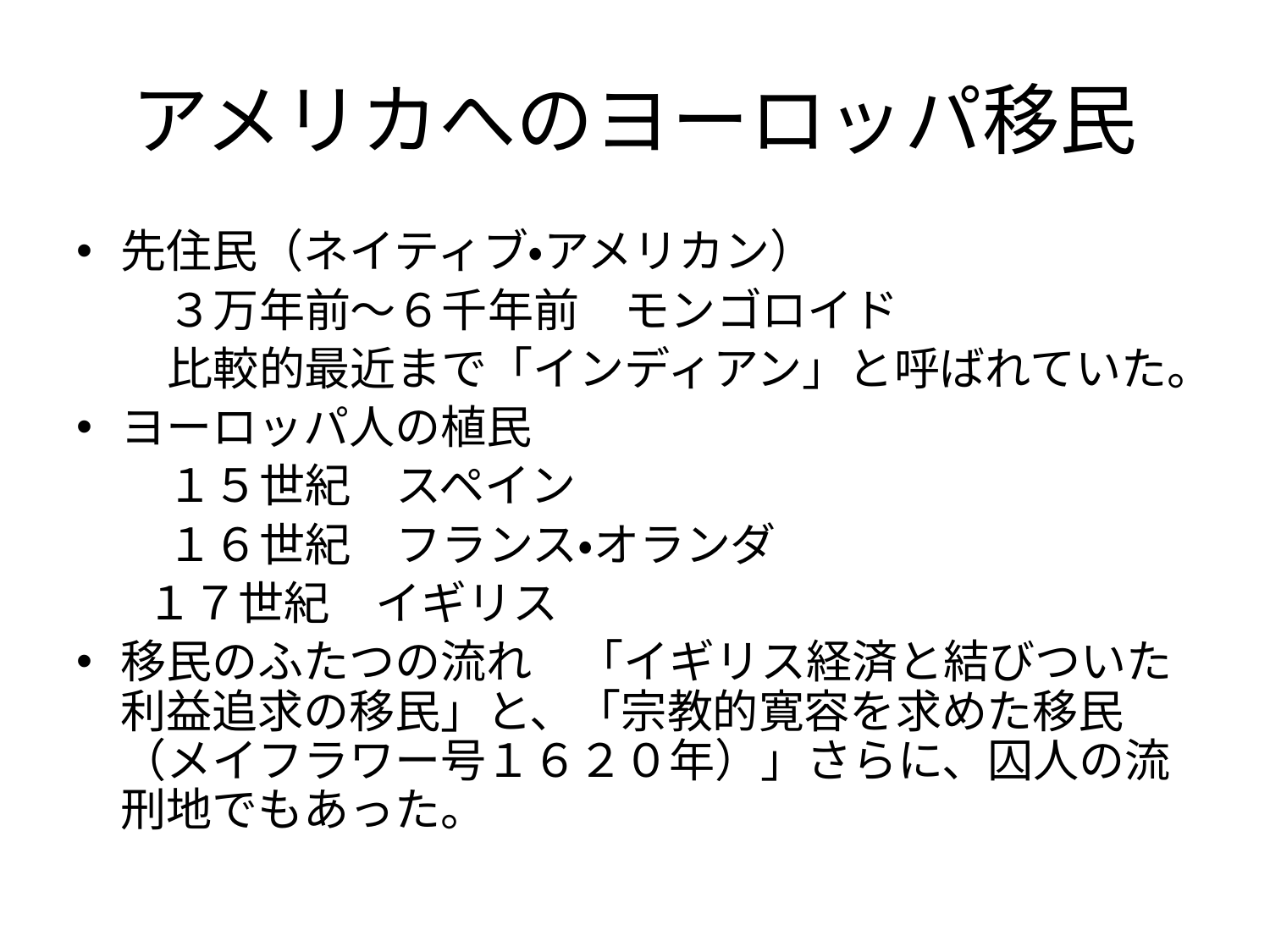

# アメリカへのヨーロッパ移民
先住民（ネイティブ・アメリカン）
　　３万年前～６千年前　モンゴロイド
　　比較的最近まで「インディアン」と呼ばれていた。
ヨーロッパ人の植民
　　１５世紀　スペイン
　　１６世紀　フランス・オランダ
      １７世紀　イギリス
移民のふたつの流れ　「イギリス経済と結びついた利益追求の移民」と、「宗教的寛容を求めた移民（メイフラワー号１６２０年）」さらに、囚人の流刑地でもあった。